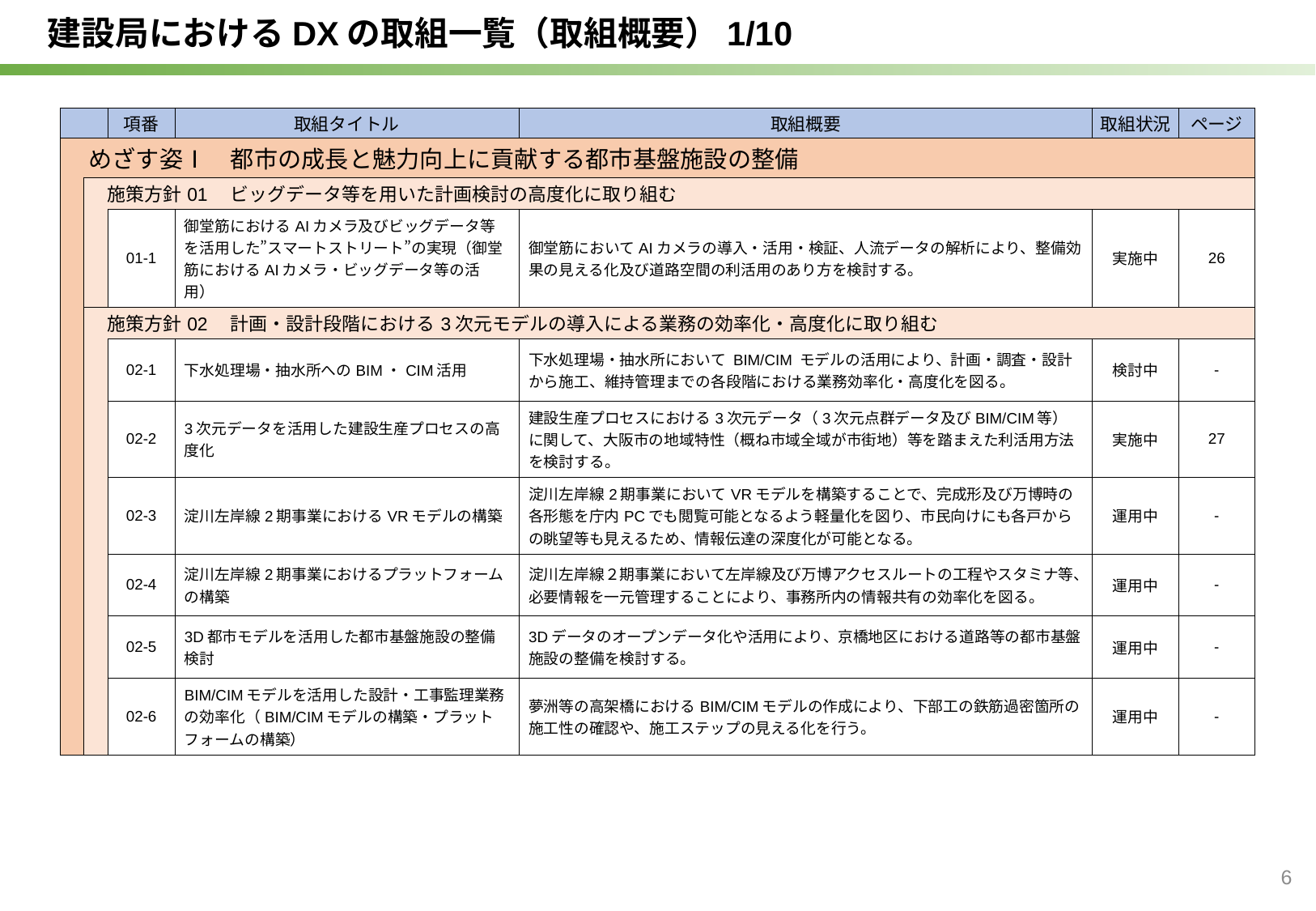

建設局におけるDXの取組一覧（取組概要）1/10
|  |  | 項番 | 取組タイトル | 取組概要 | 取組状況 | ページ |
| --- | --- | --- | --- | --- | --- | --- |
| めざす姿Ⅰ　都市の成長と魅力向上に貢献する都市基盤施設の整備 |  |  |  |  |  |  |
|  | 施策方針01　ビッグデータ等を用いた計画検討の高度化に取り組む |  |  |  |  |  |
|  |  | 01-1 | 御堂筋におけるAIカメラ及びビッグデータ等を活用した”スマートストリート”の実現（御堂筋におけるAIカメラ・ビッグデータ等の活用） | 御堂筋においてAIカメラの導入・活用・検証、人流データの解析により、整備効果の見える化及び道路空間の利活用のあり方を検討する。 | 実施中 | 26 |
|  | 施策方針02　計画・設計段階における3次元モデルの導入による業務の効率化・高度化に取り組む |  |  |  |  |  |
|  |  | 02-1 | 下水処理場・抽水所へのBIM・CIM活用 | 下水処理場・抽水所において BIM/CIM モデルの活用により、計画・調査・設計から施工、維持管理までの各段階における業務効率化・高度化を図る。 | 検討中 | - |
|  |  | 02-2 | 3次元データを活用した建設生産プロセスの高度化 | 建設生産プロセスにおける3次元データ（3次元点群データ及びBIM/CIM等）に関して、大阪市の地域特性（概ね市域全域が市街地）等を踏まえた利活用方法を検討する。 | 実施中 | 27 |
|  |  | 02-3 | 淀川左岸線2期事業におけるVRモデルの構築 | 淀川左岸線2期事業においてVRモデルを構築することで、完成形及び万博時の各形態を庁内PCでも閲覧可能となるよう軽量化を図り、市民向けにも各戸からの眺望等も見えるため、情報伝達の深度化が可能となる。 | 運用中 | - |
|  |  | 02-4 | 淀川左岸線2期事業におけるプラットフォームの構築 | 淀川左岸線２期事業において左岸線及び万博アクセスルートの工程やスタミナ等、必要情報を一元管理することにより、事務所内の情報共有の効率化を図る。 | 運用中 | - |
|  |  | 02-5 | 3D都市モデルを活用した都市基盤施設の整備検討 | 3Dデータのオープンデータ化や活用により、京橋地区における道路等の都市基盤施設の整備を検討する。 | 運用中 | - |
|  |  | 02-6 | BIM/CIMモデルを活用した設計・工事監理業務の効率化（BIM/CIMモデルの構築・プラットフォームの構築） | 夢洲等の高架橋におけるBIM/CIMモデルの作成により、下部工の鉄筋過密箇所の施工性の確認や、施工ステップの見える化を行う。 | 運用中 | - |
6